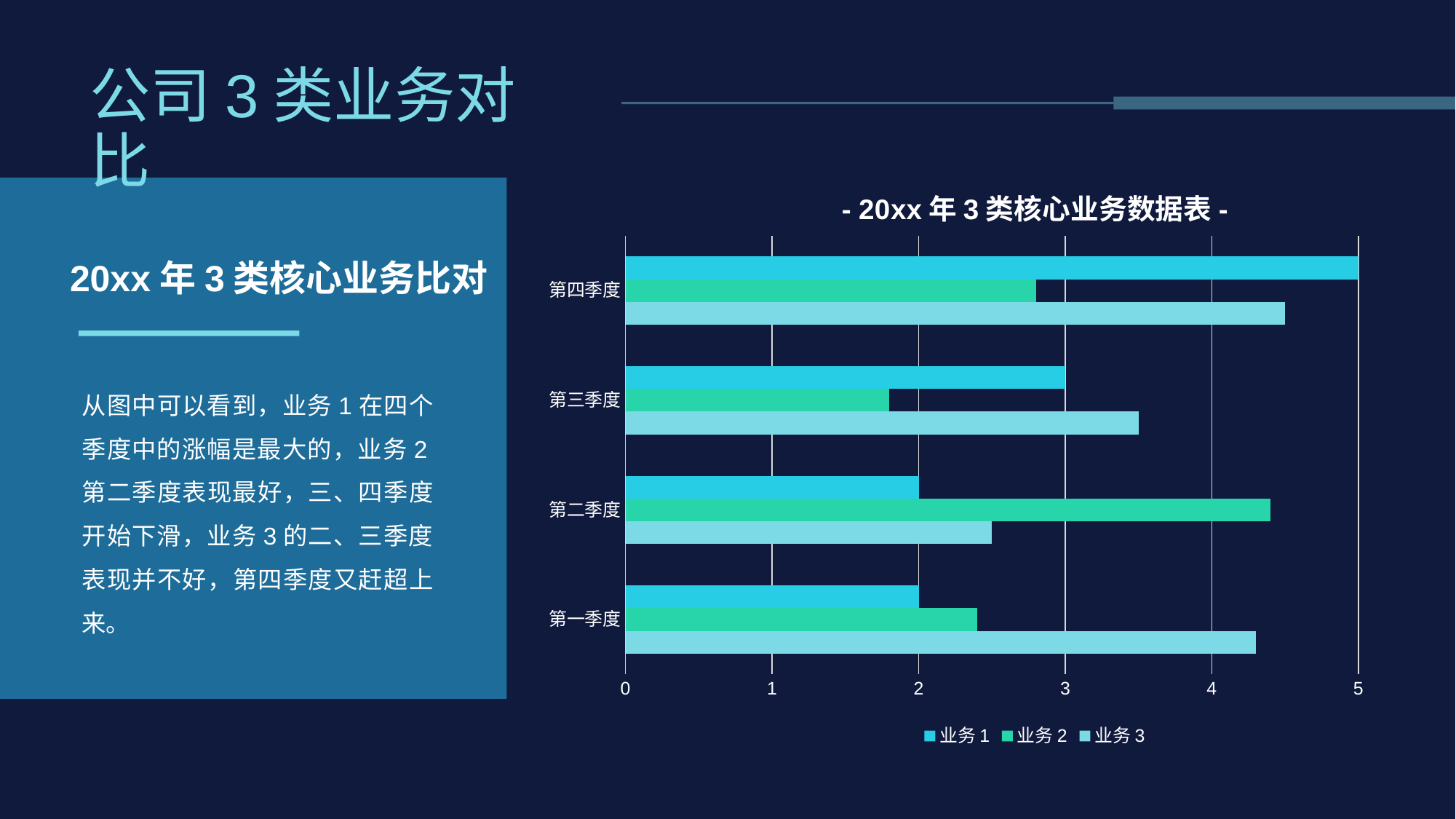

# 公司3类业务对比

### Chart: - 20xx年3类核心业务数据表-

| Category | 业务3 | 业务2 | 业务1 |
|---|---|---|---|
| 第一季度 | 4.3 | 2.4 | 2.0 |
| 第二季度 | 2.5 | 4.4 | 2.0 |
| 第三季度 | 3.5 | 1.8 | 3.0 |
| 第四季度 | 4.5 | 2.8 | 5.0 |
20xx年3类核心业务比对
从图中可以看到，业务1在四个季度中的涨幅是最大的，业务2第二季度表现最好，三、四季度开始下滑，业务3的二、三季度表现并不好，第四季度又赶超上来。